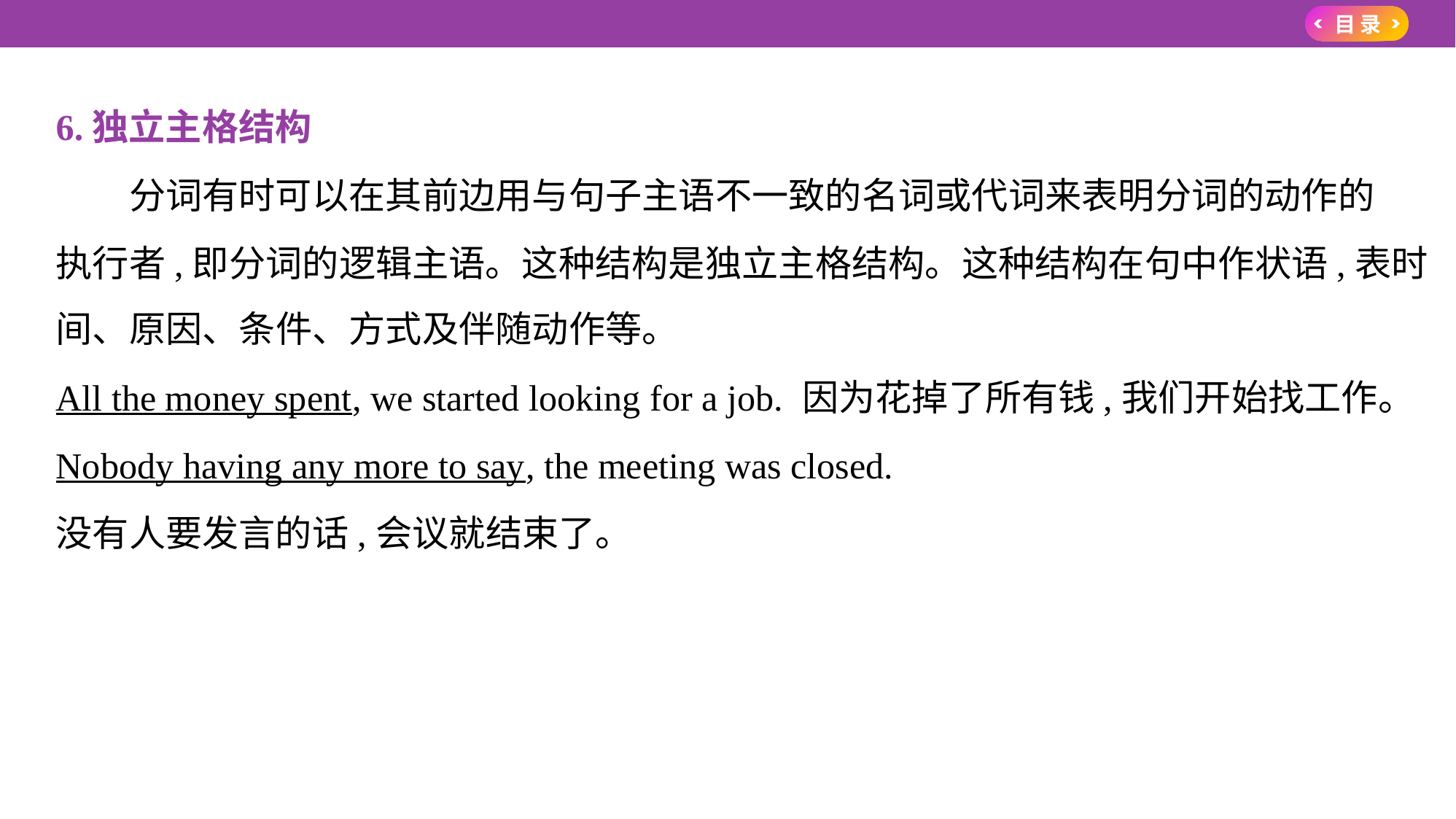

6.独立主格结构
　　分词有时可以在其前边用与句子主语不一致的名词或代词来表明分词的动作的
执行者,即分词的逻辑主语。这种结构是独立主格结构。这种结构在句中作状语,表时
间、原因、条件、方式及伴随动作等。
All the money spent, we started looking for a job. 因为花掉了所有钱,我们开始找工作。
Nobody having any more to say, the meeting was closed.
没有人要发言的话,会议就结束了。